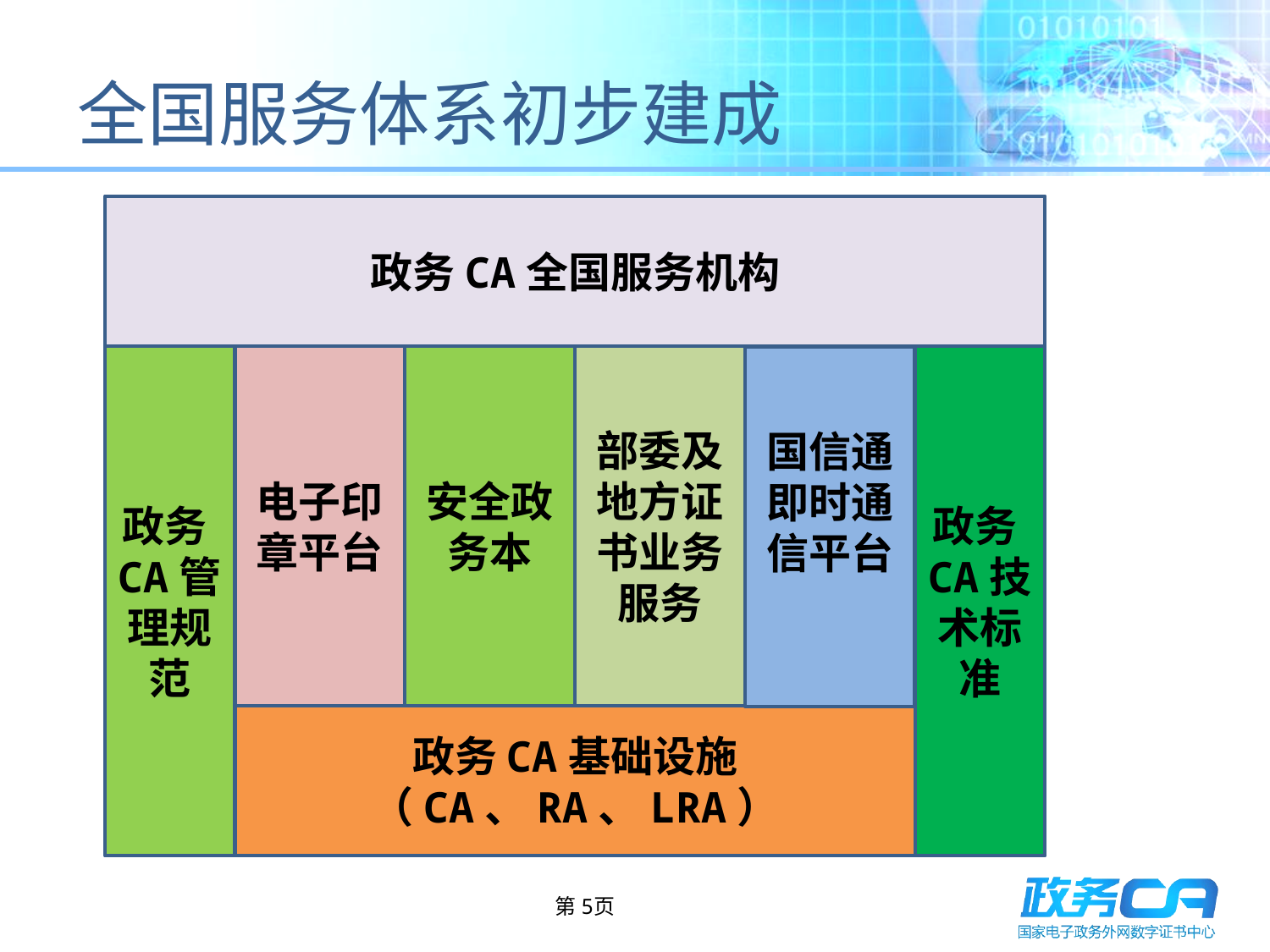

# 全国服务体系初步建成
政务CA全国服务机构
政务CA管理规范
电子印章平台
安全政务本
部委及地方证书业务服务
政务CA技术标准
国信通即时通信平台

政务CA基础设施
（CA、RA、LRA）
第5页